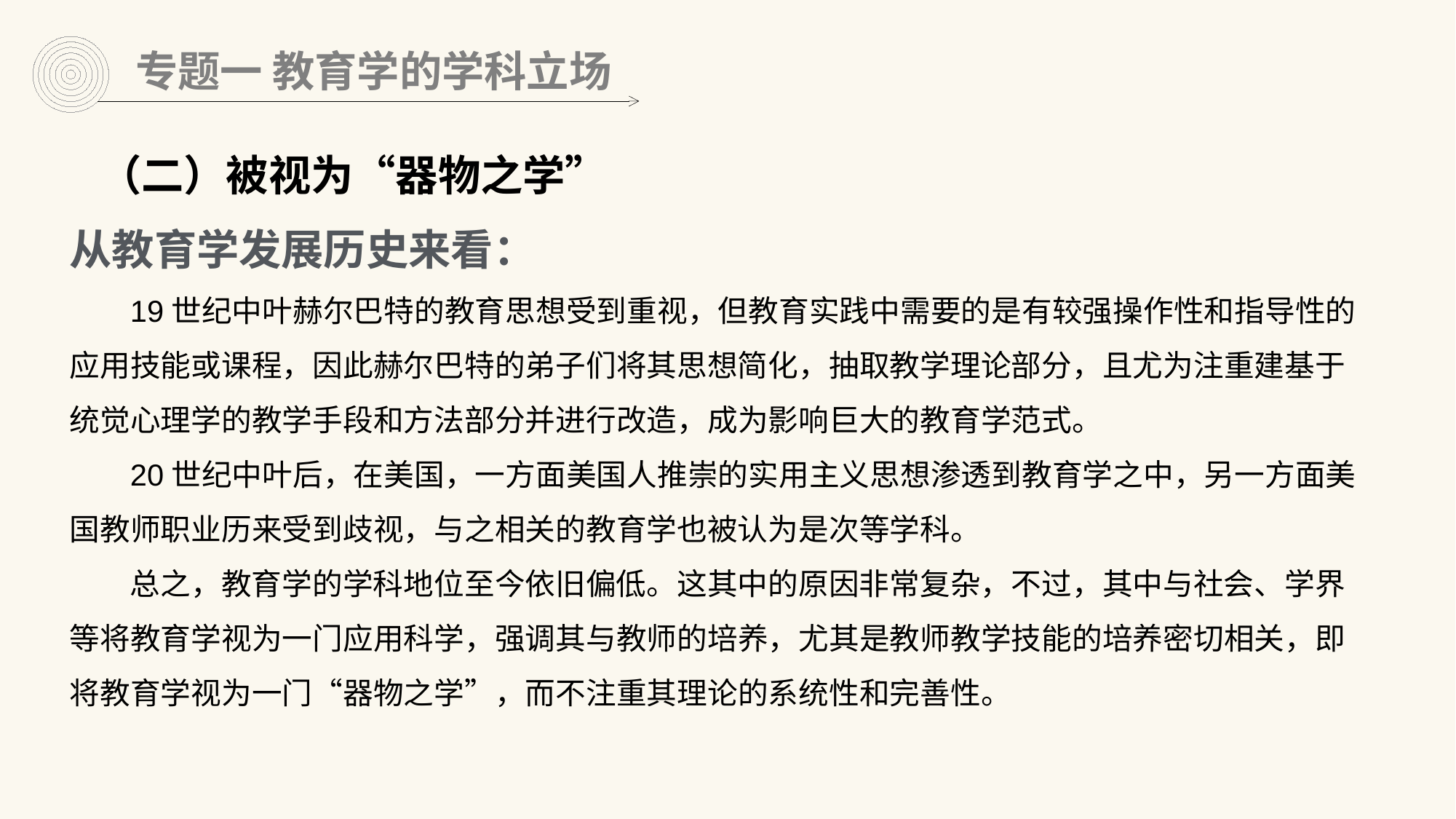

专题一 教育学的学科立场
（二）被视为“器物之学”

从教育学发展历史来看：
19世纪中叶赫尔巴特的教育思想受到重视，但教育实践中需要的是有较强操作性和指导性的应用技能或课程，因此赫尔巴特的弟子们将其思想简化，抽取教学理论部分，且尤为注重建基于统觉心理学的教学手段和方法部分并进行改造，成为影响巨大的教育学范式。
20世纪中叶后，在美国，一方面美国人推崇的实用主义思想渗透到教育学之中，另一方面美国教师职业历来受到歧视，与之相关的教育学也被认为是次等学科。
总之，教育学的学科地位至今依旧偏低。这其中的原因非常复杂，不过，其中与社会、学界等将教育学视为一门应用科学，强调其与教师的培养，尤其是教师教学技能的培养密切相关，即将教育学视为一门“器物之学”，而不注重其理论的系统性和完善性。